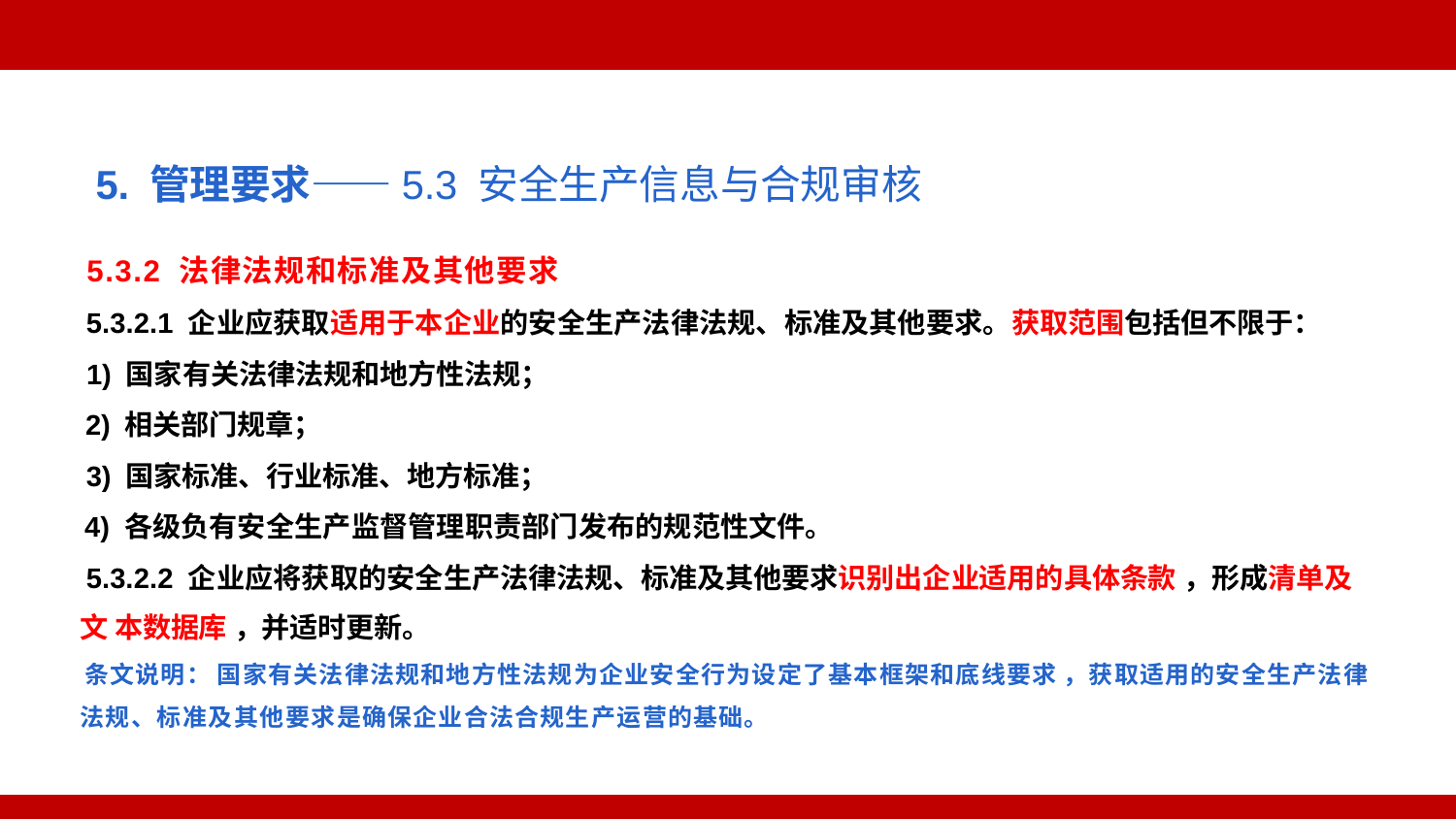

5. 管理要求——5.3 安全生产信息与合规审核

5.3.2 法律法规和标准及其他要求
5.3.2.1 企业应获取适用于本企业的安全生产法律法规、标准及其他要求。获取范围包括但不限于：
1) 国家有关法律法规和地方性法规；
2) 相关部门规章；
3) 国家标准、行业标准、地方标准；
4) 各级负有安全生产监督管理职责部门发布的规范性文件。
5.3.2.2 企业应将获取的安全生产法律法规、标准及其他要求识别出企业适用的具体条款 ，形成清单及文 本数据库 ，并适时更新。
条文说明： 国家有关法律法规和地方性法规为企业安全行为设定了基本框架和底线要求 ，获取适用的安全生产法律  法规、标准及其他要求是确保企业合法合规生产运营的基础。